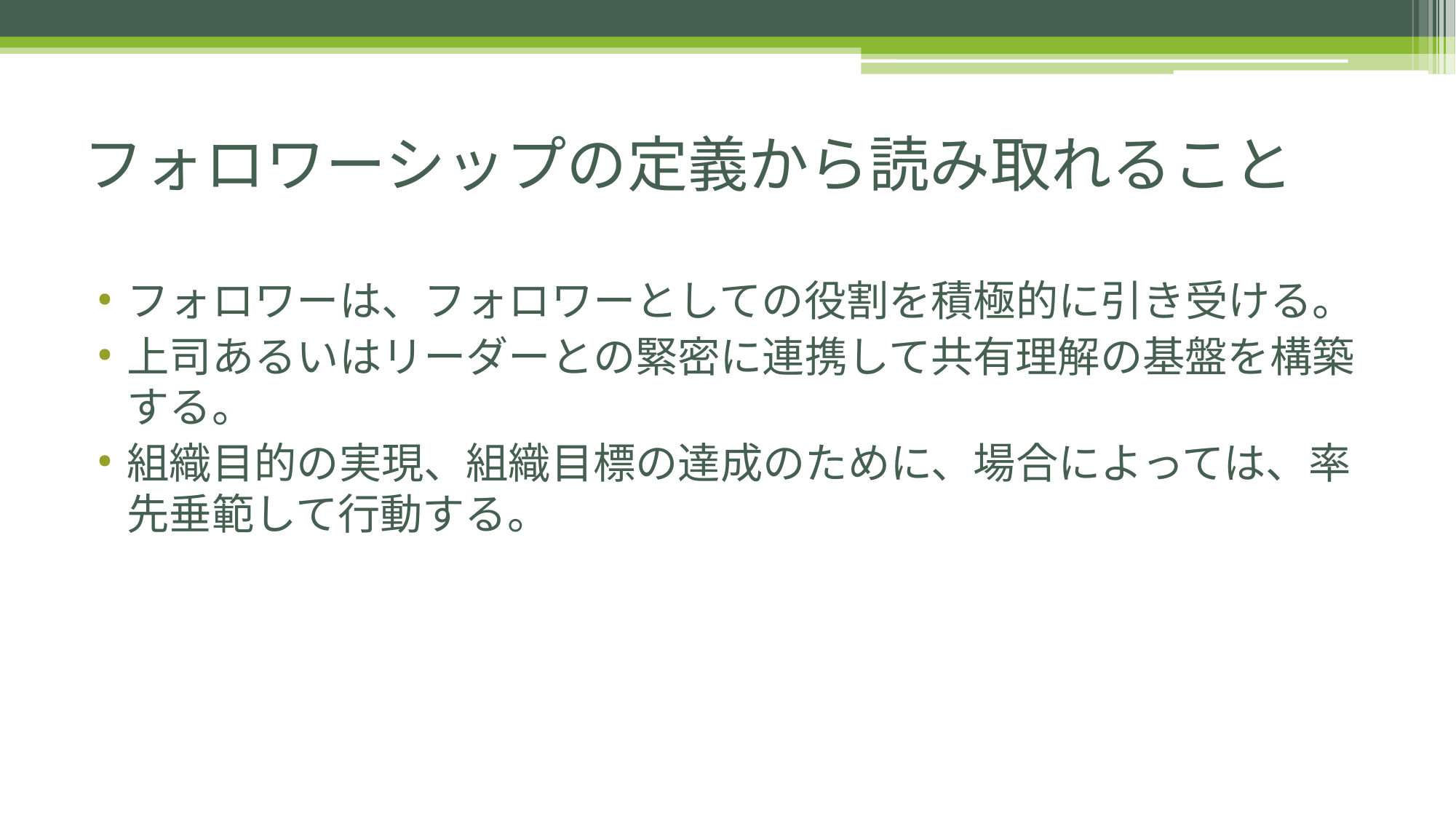

# フォロワーシップの定義から読み取れること
フォロワーは、フォロワーとしての役割を積極的に引き受ける。
上司あるいはリーダーとの緊密に連携して共有理解の基盤を構築する。
組織目的の実現、組織目標の達成のために、場合によっては、率先垂範して行動する。